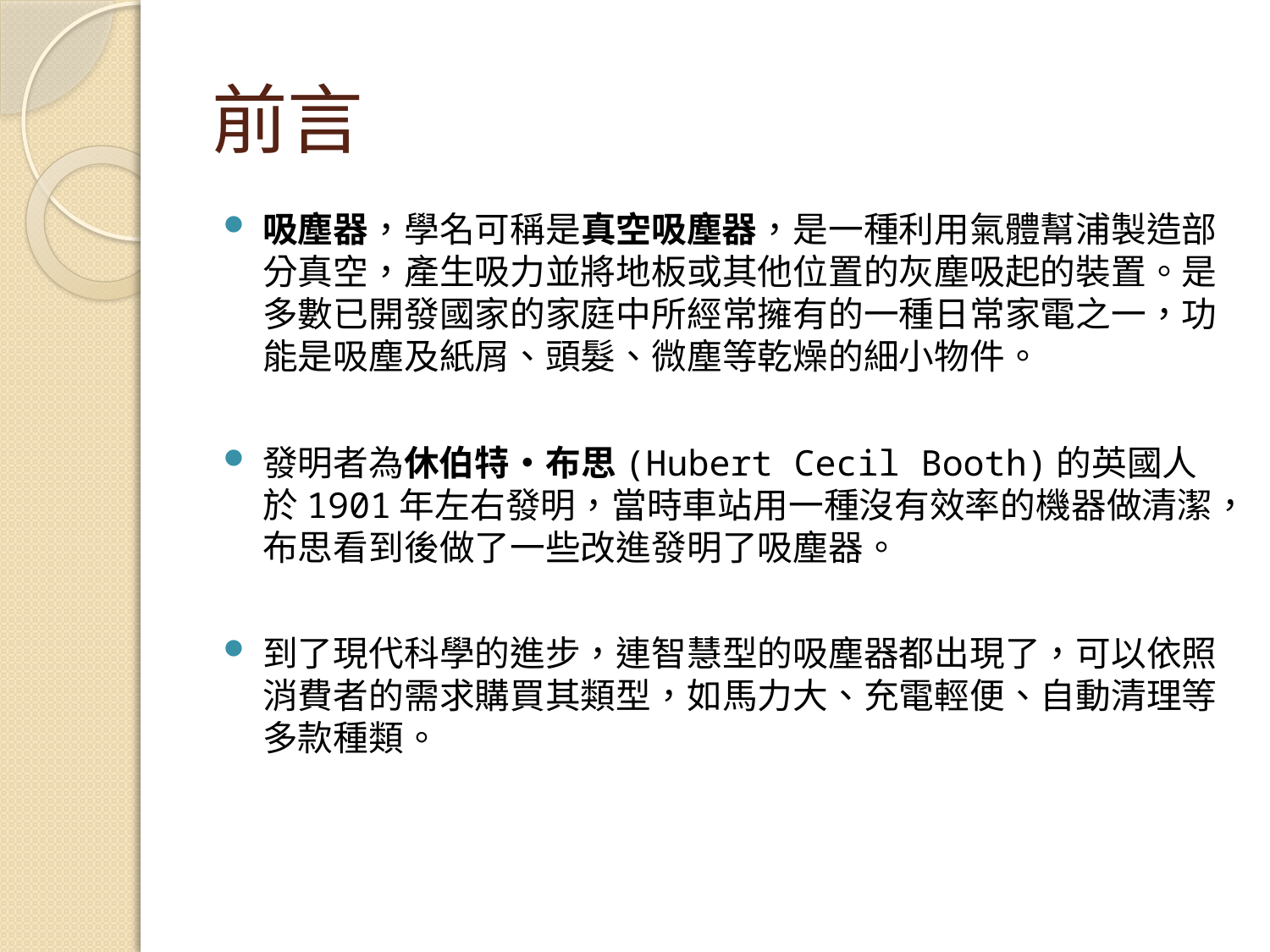

# 前言
吸塵器，學名可稱是真空吸塵器，是一種利用氣體幫浦製造部分真空，產生吸力並將地板或其他位置的灰塵吸起的裝置。是多數已開發國家的家庭中所經常擁有的一種日常家電之一，功能是吸塵及紙屑、頭髮、微塵等乾燥的細小物件。

發明者為休伯特‧布思(Hubert Cecil Booth)的英國人於1901年左右發明，當時車站用一種沒有效率的機器做清潔，布思看到後做了一些改進發明了吸塵器。

到了現代科學的進步，連智慧型的吸塵器都出現了，可以依照消費者的需求購買其類型，如馬力大、充電輕便、自動清理等多款種類。